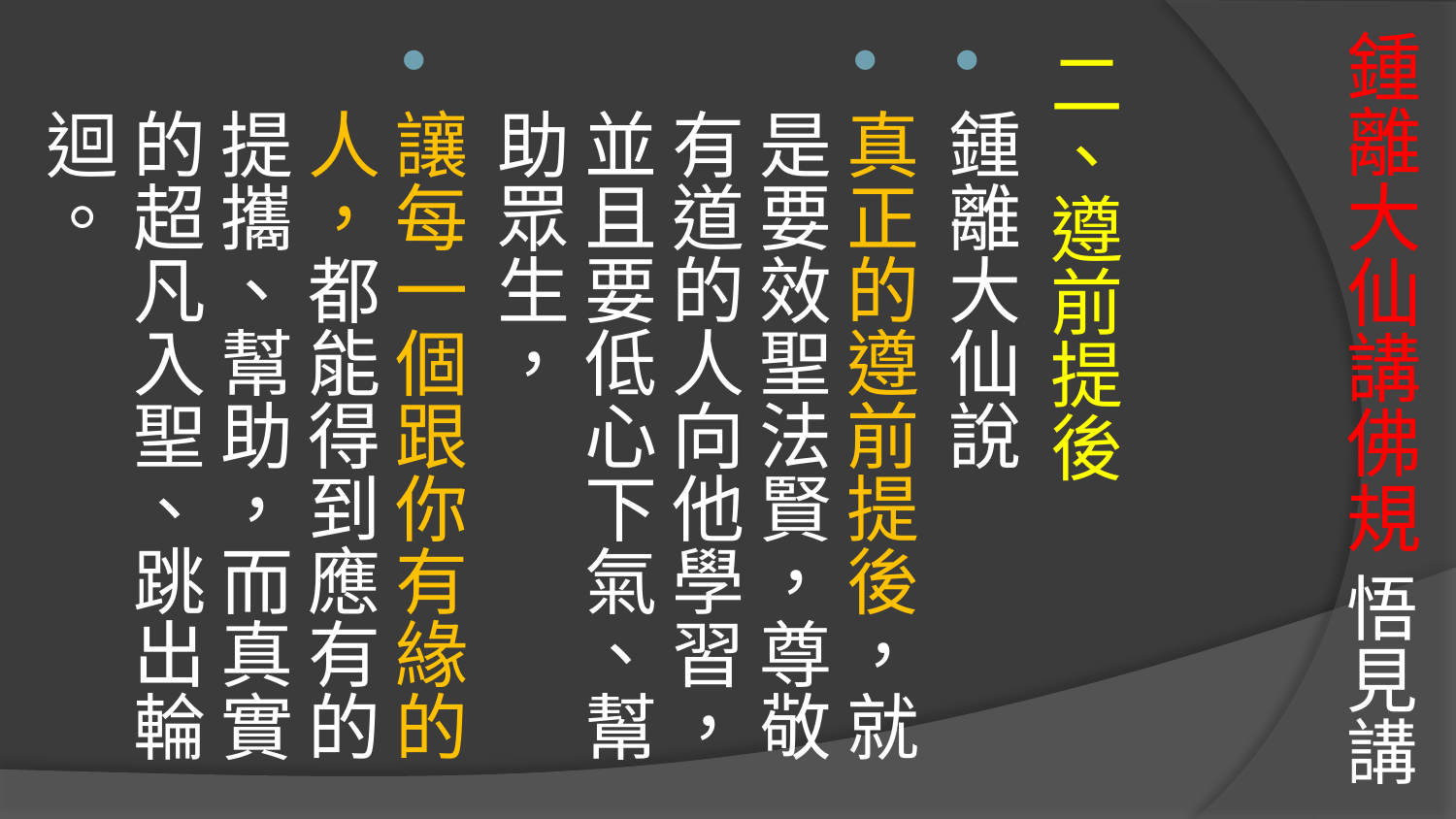

# 鍾離大仙講佛規 悟見講
二、遵前提後
鍾離大仙說
真正的遵前提後，就是要效聖法賢，尊敬有道的人向他學習，並且要低心下氣、幫助眾生，
讓每一個跟你有緣的人，都能得到應有的提攜、幫助，而真實的超凡入聖、跳出輪迴。